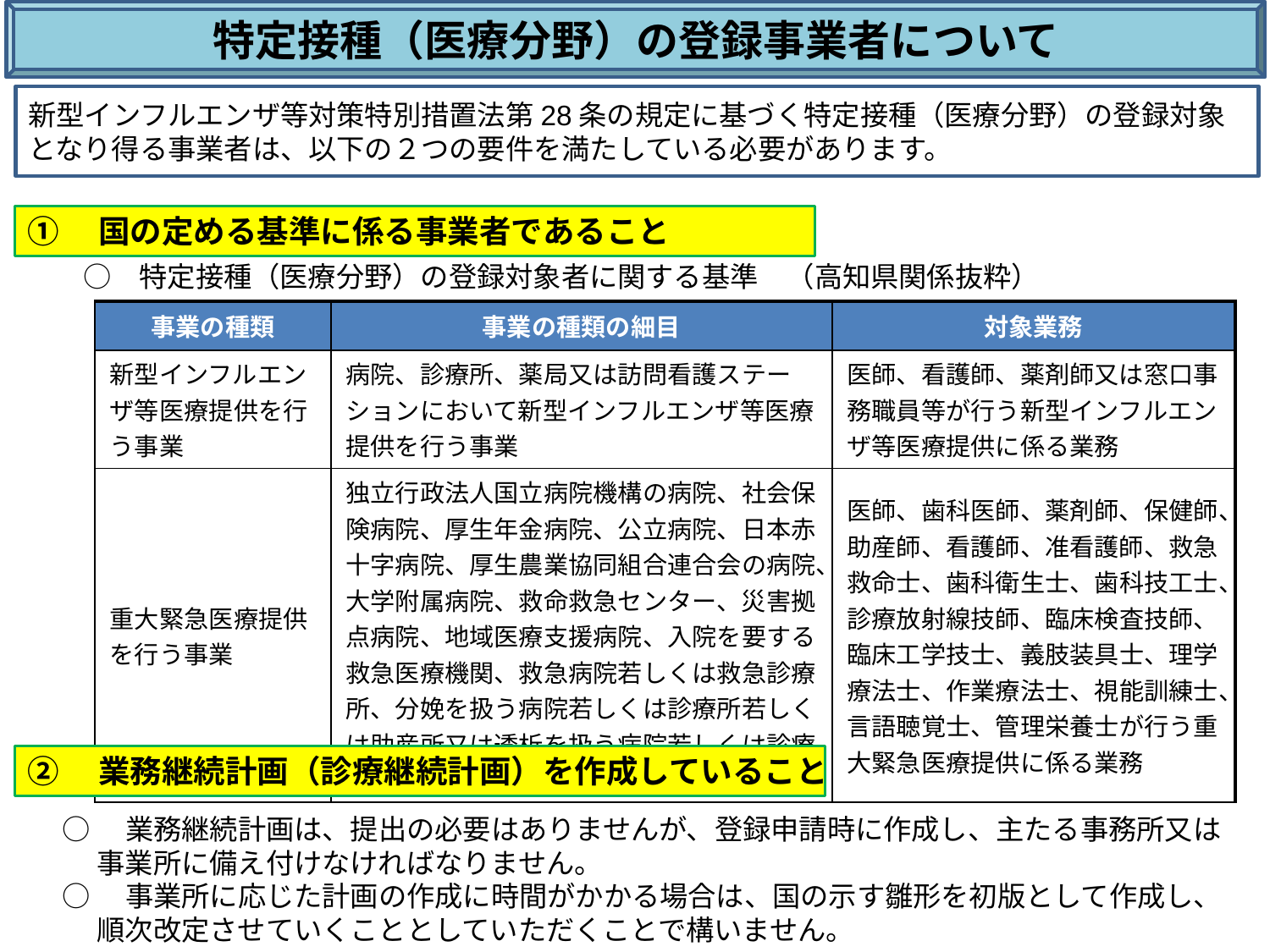

特定接種（医療分野）の登録事業者について
新型インフルエンザ等対策特別措置法第28条の規定に基づく特定接種（医療分野）の登録対象となり得る事業者は、以下の２つの要件を満たしている必要があります。
①　国の定める基準に係る事業者であること
　○　特定接種（医療分野）の登録対象者に関する基準　（高知県関係抜粋）
| 事業の種類 | 事業の種類の細目 | 対象業務 |
| --- | --- | --- |
| 新型インフルエンザ等医療提供を行う事業 | 病院、診療所、薬局又は訪問看護ステーションにおいて新型インフルエンザ等医療提供を行う事業 | 医師、看護師、薬剤師又は窓口事務職員等が行う新型インフルエンザ等医療提供に係る業務 |
| 重大緊急医療提供を行う事業 | 独立行政法人国立病院機構の病院、社会保険病院、厚生年金病院、公立病院、日本赤十字病院、厚生農業協同組合連合会の病院、大学附属病院、救命救急センター、災害拠点病院、地域医療支援病院、入院を要する救急医療機関、救急病院若しくは救急診療所、分娩を扱う病院若しくは診療所若しくは助産所又は透析を扱う病院若しくは診療所において重大緊急医療提供を行う事業 | 医師、歯科医師、薬剤師、保健師、助産師、看護師、准看護師、救急救命士、歯科衛生士、歯科技工士、診療放射線技師、臨床検査技師、臨床工学技士、義肢装具士、理学療法士、作業療法士、視能訓練士、言語聴覚士、管理栄養士が行う重大緊急医療提供に係る業務 |
②　業務継続計画（診療継続計画）を作成していること
○　業務継続計画は、提出の必要はありませんが、登録申請時に作成し、主たる事務所又は事業所に備え付けなければなりません。
○　事業所に応じた計画の作成に時間がかかる場合は、国の示す雛形を初版として作成し、順次改定させていくこととしていただくことで構いません。